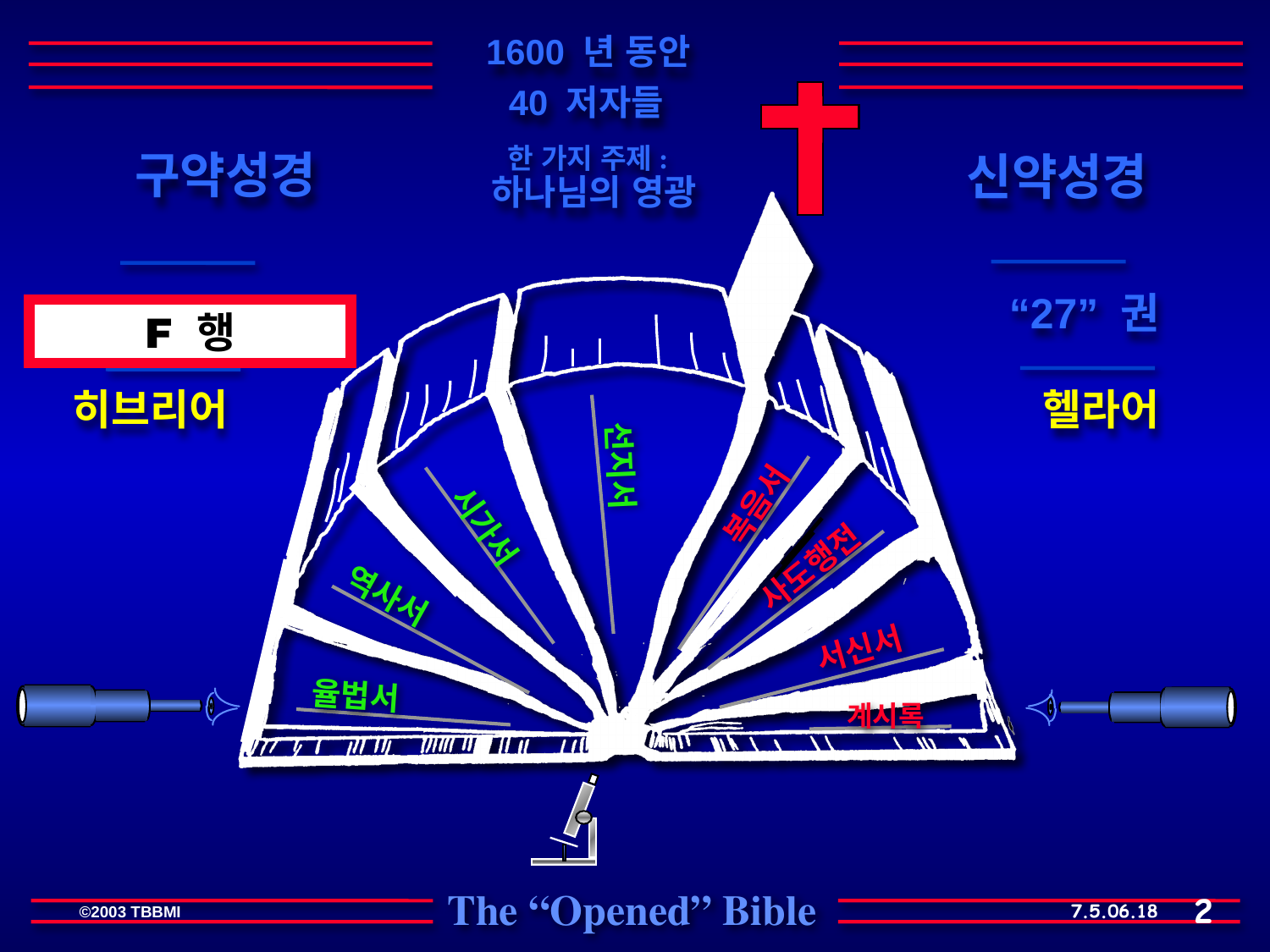

1600 년 동안
40 저자들
한 가지 주제:
하나님의 영광

 구약성경
신약성경

  “27” 권
“39” 권
F 행

복음서
사도행전
선지서
시가서
역사서
서신서
율법서
계시록

히브리어
헬라어

2
18